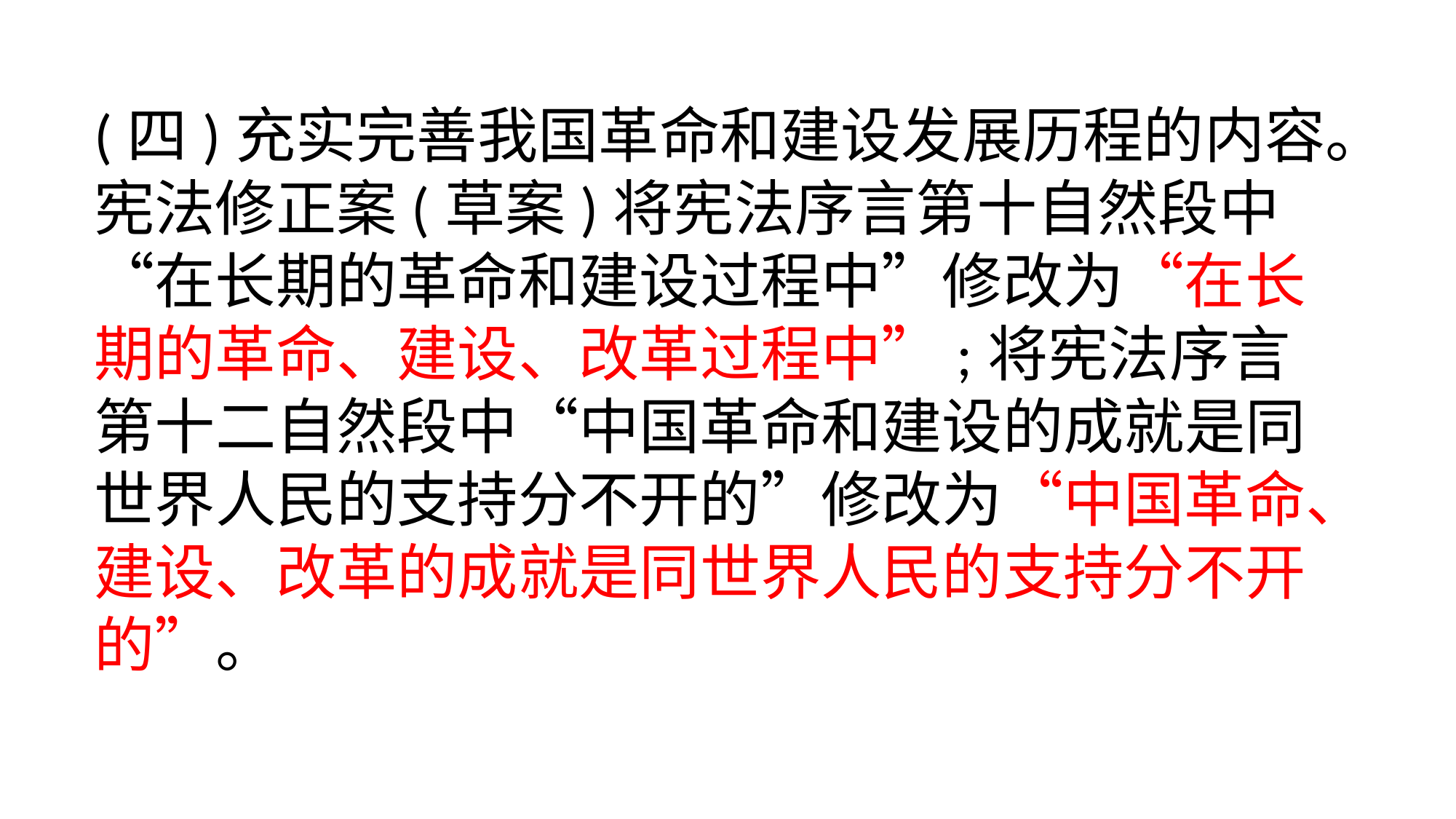

(四)充实完善我国革命和建设发展历程的内容。宪法修正案(草案)将宪法序言第十自然段中“在长期的革命和建设过程中”修改为“在长期的革命、建设、改革过程中”;将宪法序言第十二自然段中“中国革命和建设的成就是同世界人民的支持分不开的”修改为“中国革命、建设、改革的成就是同世界人民的支持分不开的”。